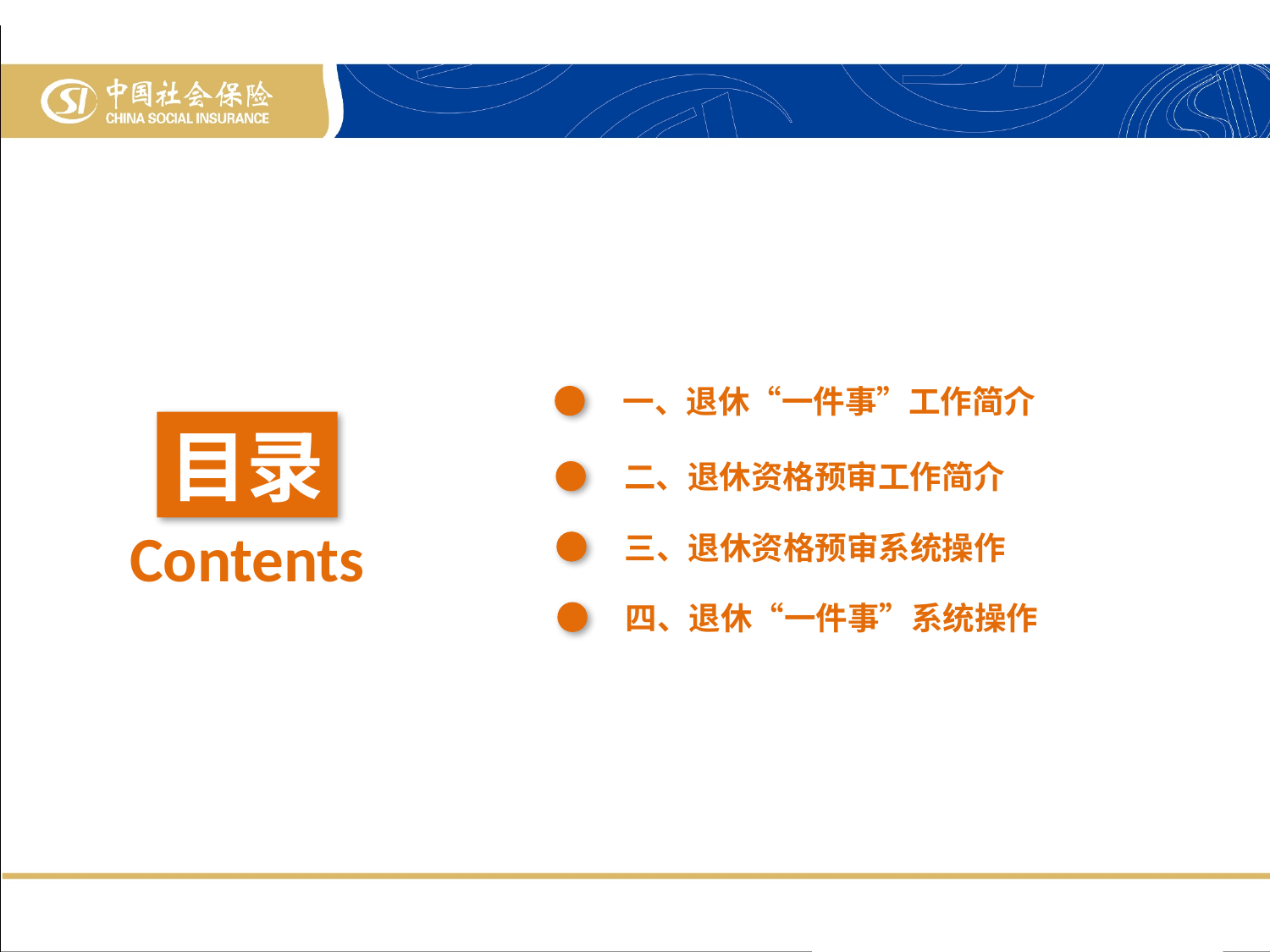

一、退休“一件事”工作简介

目录
二、退休资格预审工作简介

Contents
三、退休资格预审系统操作

四、退休“一件事”系统操作